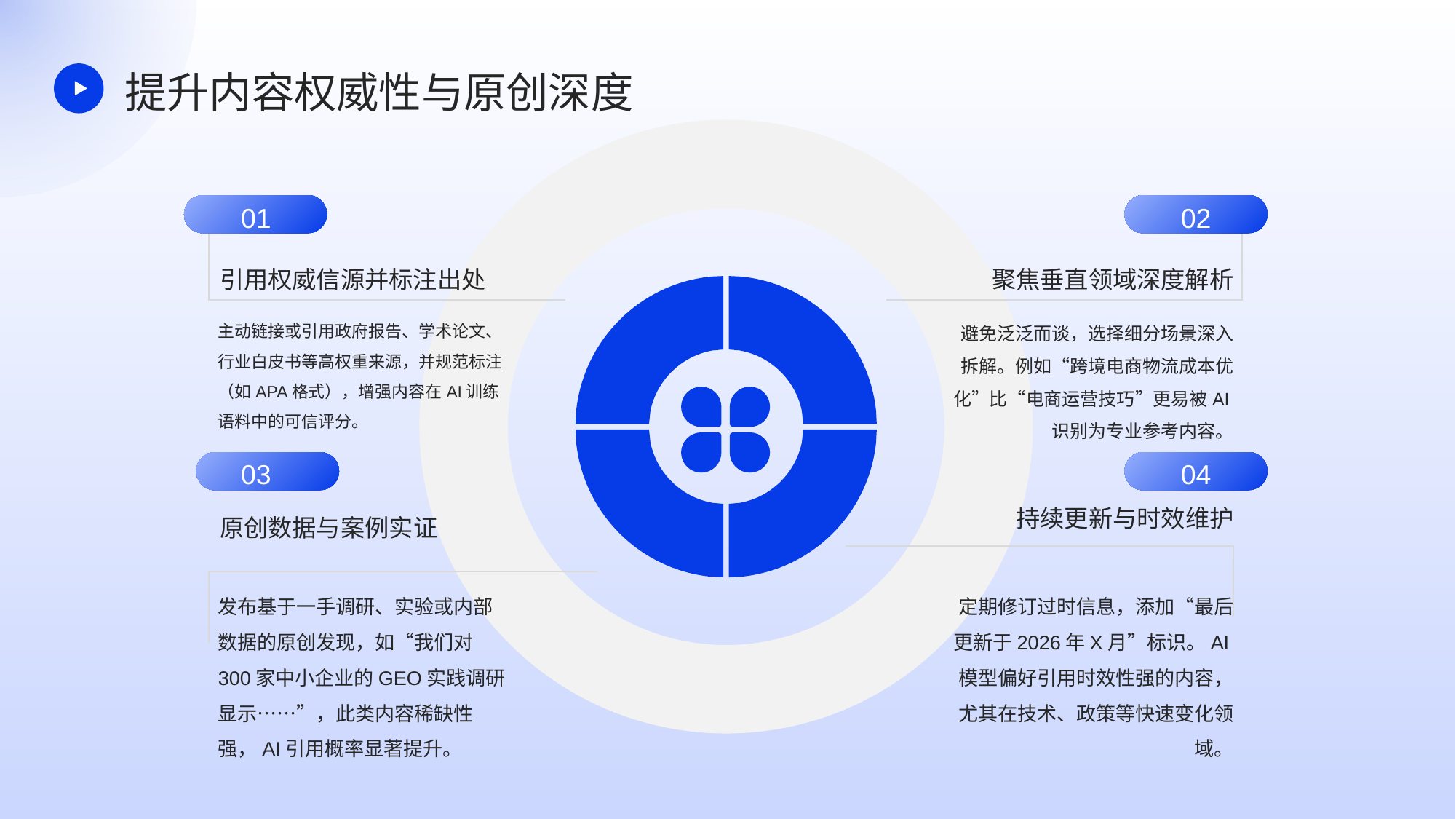

提升内容权威性与原创深度

01
02

引用权威信源并标注出处
聚焦垂直领域深度解析

主动链接或引用政府报告、学术论文、行业白皮书等高权重来源，并规范标注（如APA格式），增强内容在AI训练语料中的可信评分。
避免泛泛而谈，选择细分场景深入拆解。例如“跨境电商物流成本优化”比“电商运营技巧”更易被AI识别为专业参考内容。

03
04
持续更新与时效维护
原创数据与案例实证

发布基于一手调研、实验或内部数据的原创发现，如“我们对300家中小企业的GEO实践调研显示……”，此类内容稀缺性强，AI引用概率显著提升。
定期修订过时信息，添加“最后更新于2026年X月”标识。AI模型偏好引用时效性强的内容，尤其在技术、政策等快速变化领域。